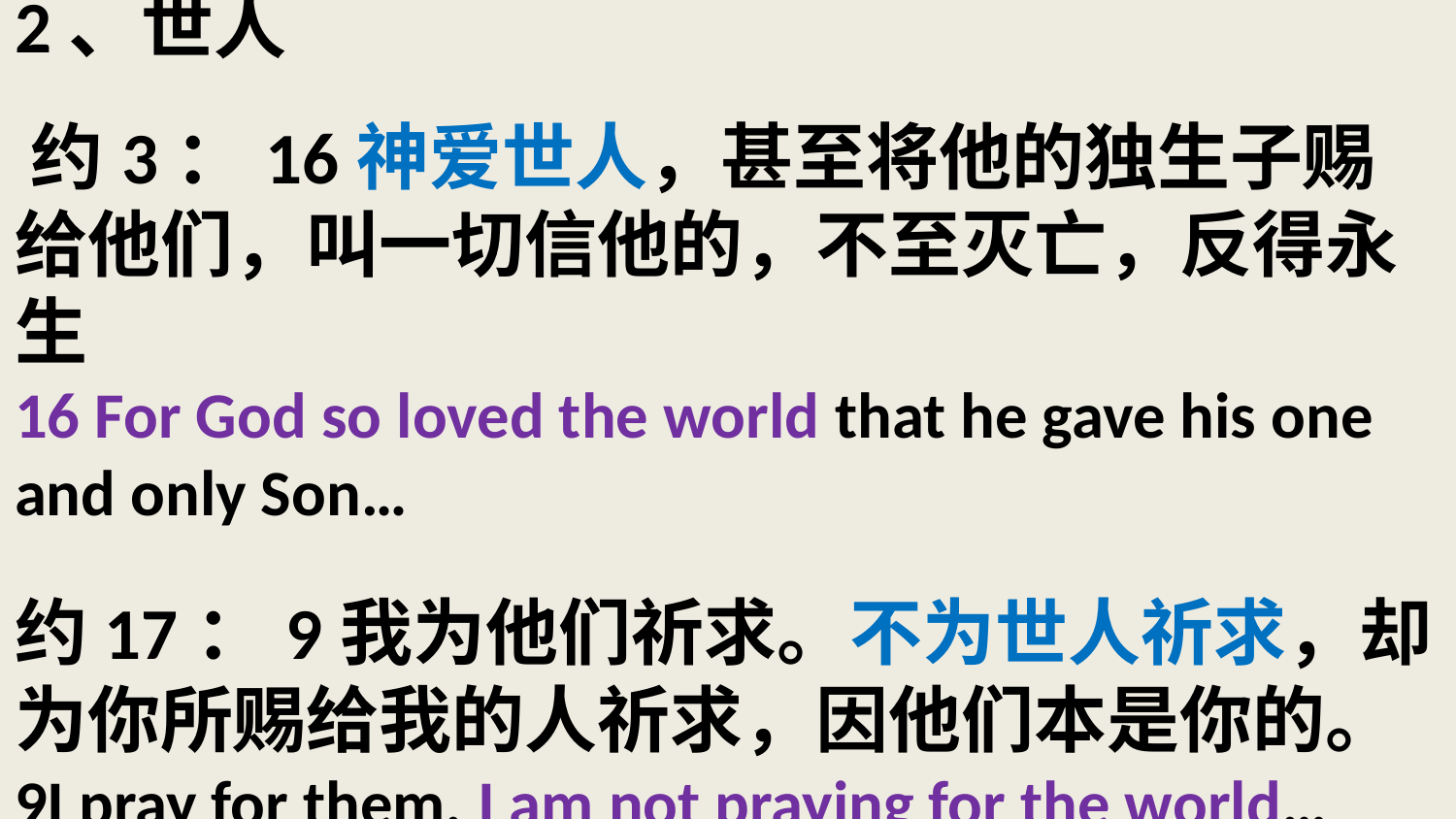

# 2、世人 约3：16神爱世人，甚至将他的独生子赐给他们，叫一切信他的，不至灭亡，反得永生 16 For God so loved the world that he gave his one and only Son… 约17：9我为他们祈求。不为世人祈求，却为你所赐给我的人祈求，因他们本是你的。 9I pray for them. I am not praying for the world…